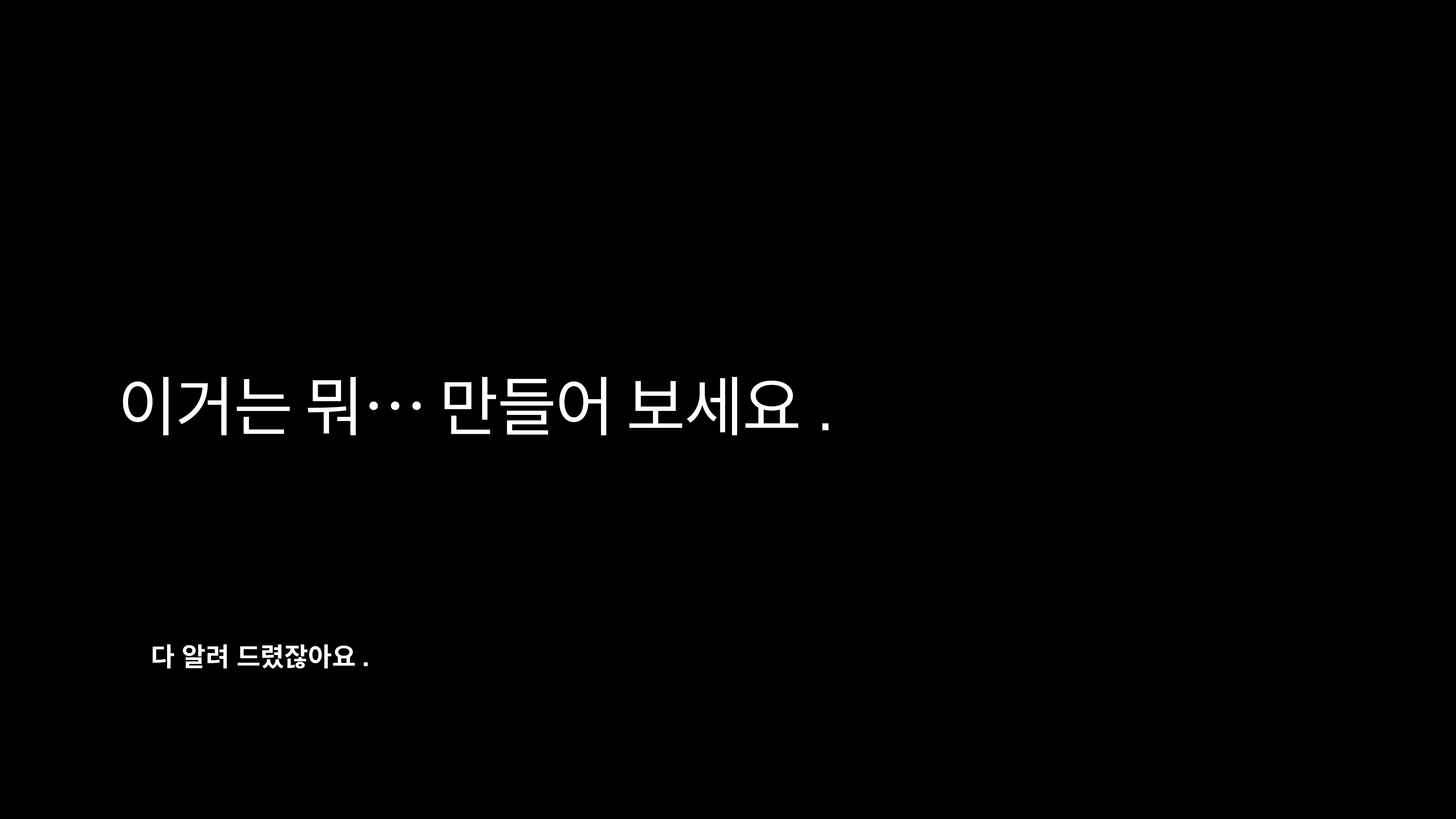

이거는 뭐… 만들어 보세요.
다 알려 드렸잖아요.